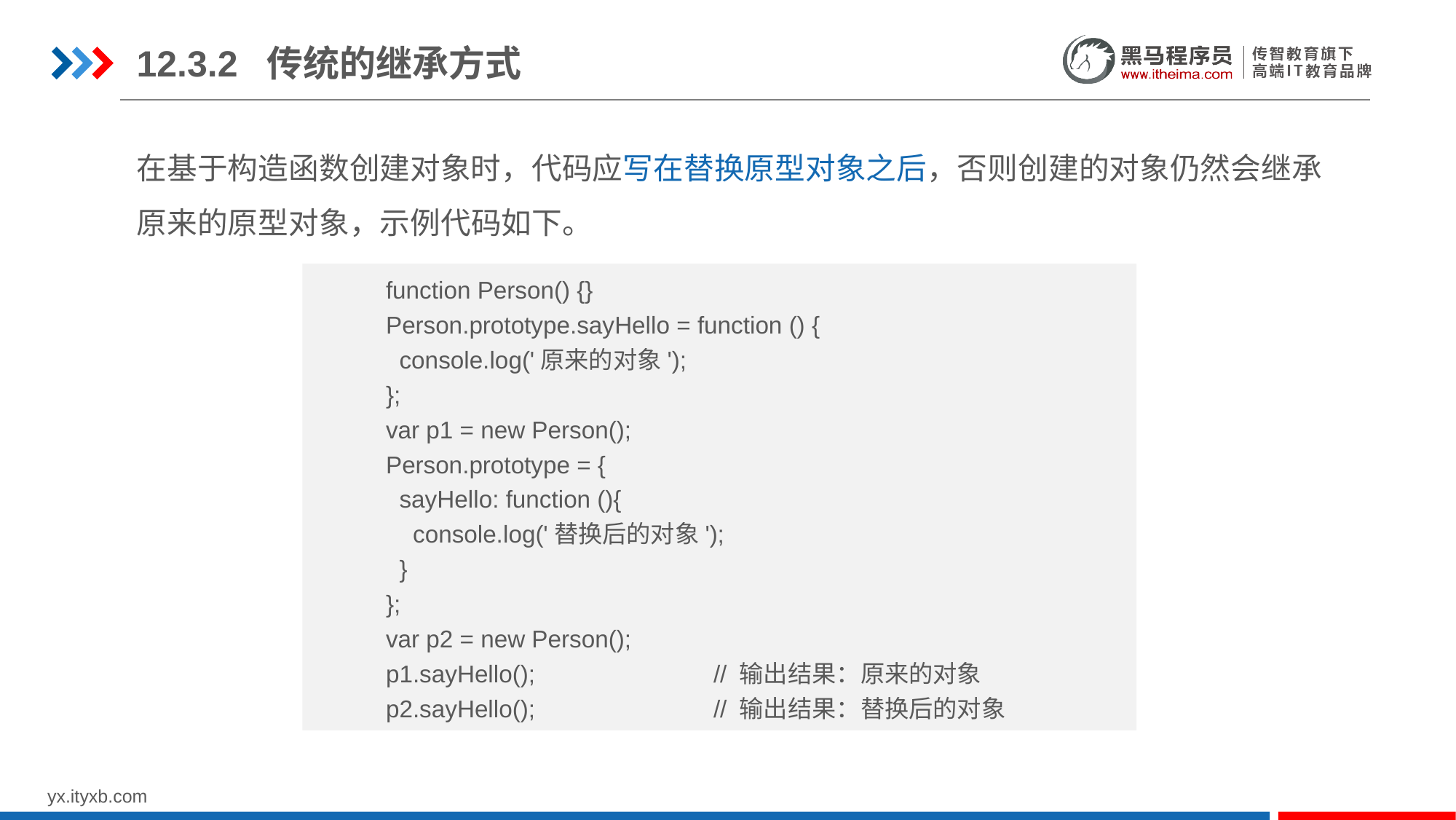

12.3.2  传统的继承方式
在基于构造函数创建对象时，代码应写在替换原型对象之后，否则创建的对象仍然会继承原来的原型对象，示例代码如下。
function Person() {}
Person.prototype.sayHello = function () {
  console.log('原来的对象');
};
var p1 = new Person();
Person.prototype = {
  sayHello: function (){
    console.log('替换后的对象');
  }
};
var p2 = new Person();
p1.sayHello();		// 输出结果：原来的对象
p2.sayHello();		// 输出结果：替换后的对象